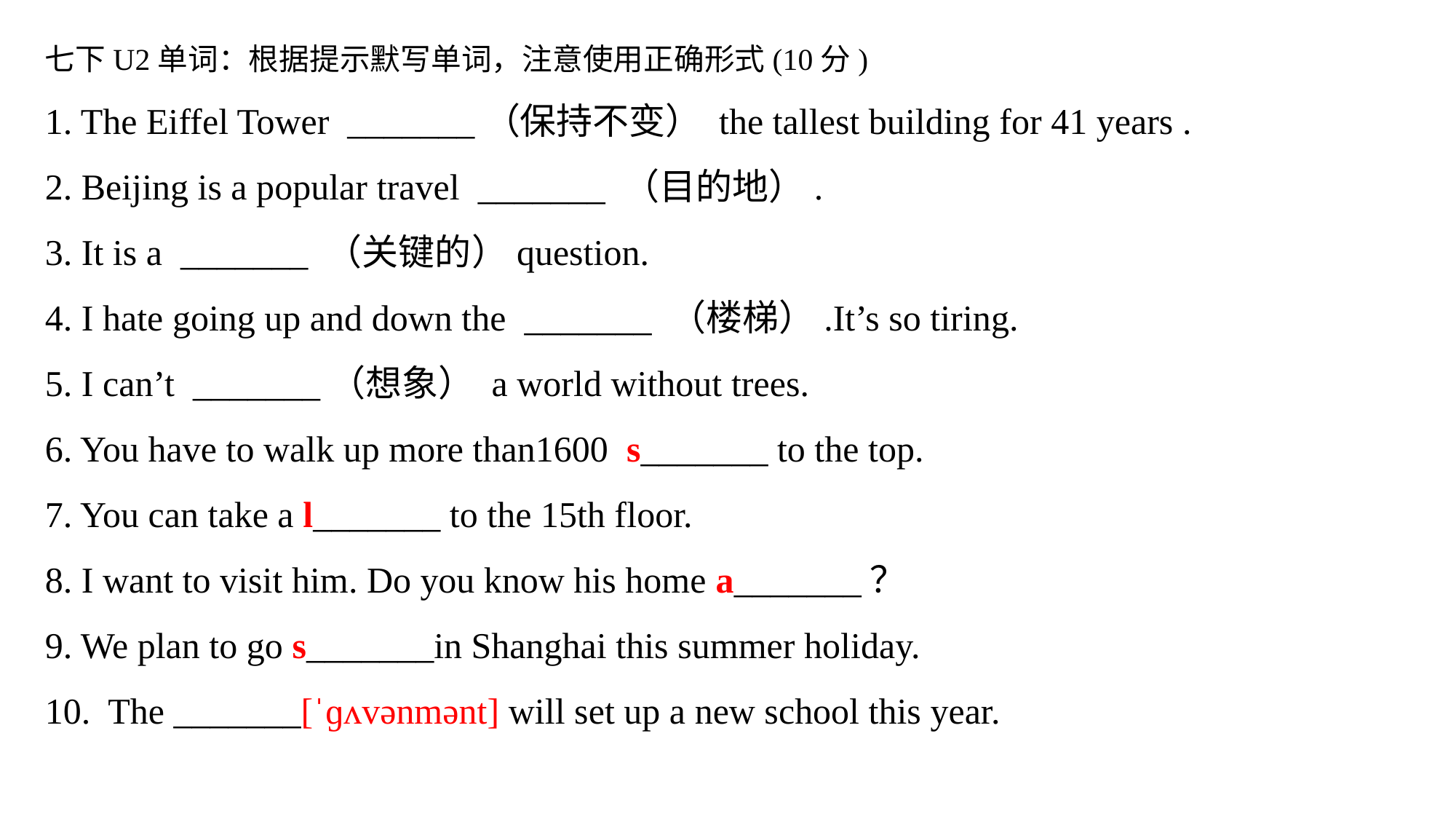

七下U2单词：根据提示默写单词，注意使用正确形式(10分)
1. The Eiffel Tower  _______（保持不变） the tallest building for 41 years .
2. Beijing is a popular travel  _______ （目的地）.
3. It is a  _______ （关键的）question.
4. I hate going up and down the  _______ （楼梯）.It’s so tiring.
5. I can’t  _______（想象） a world without trees.
6. You have to walk up more than1600  s_______ to the top.
7. You can take a l_______ to the 15th floor.
8. I want to visit him. Do you know his home a_______？
9. We plan to go s_______in Shanghai this summer holiday.
10.  The _______[ˈɡʌvənmənt] will set up a new school this year.